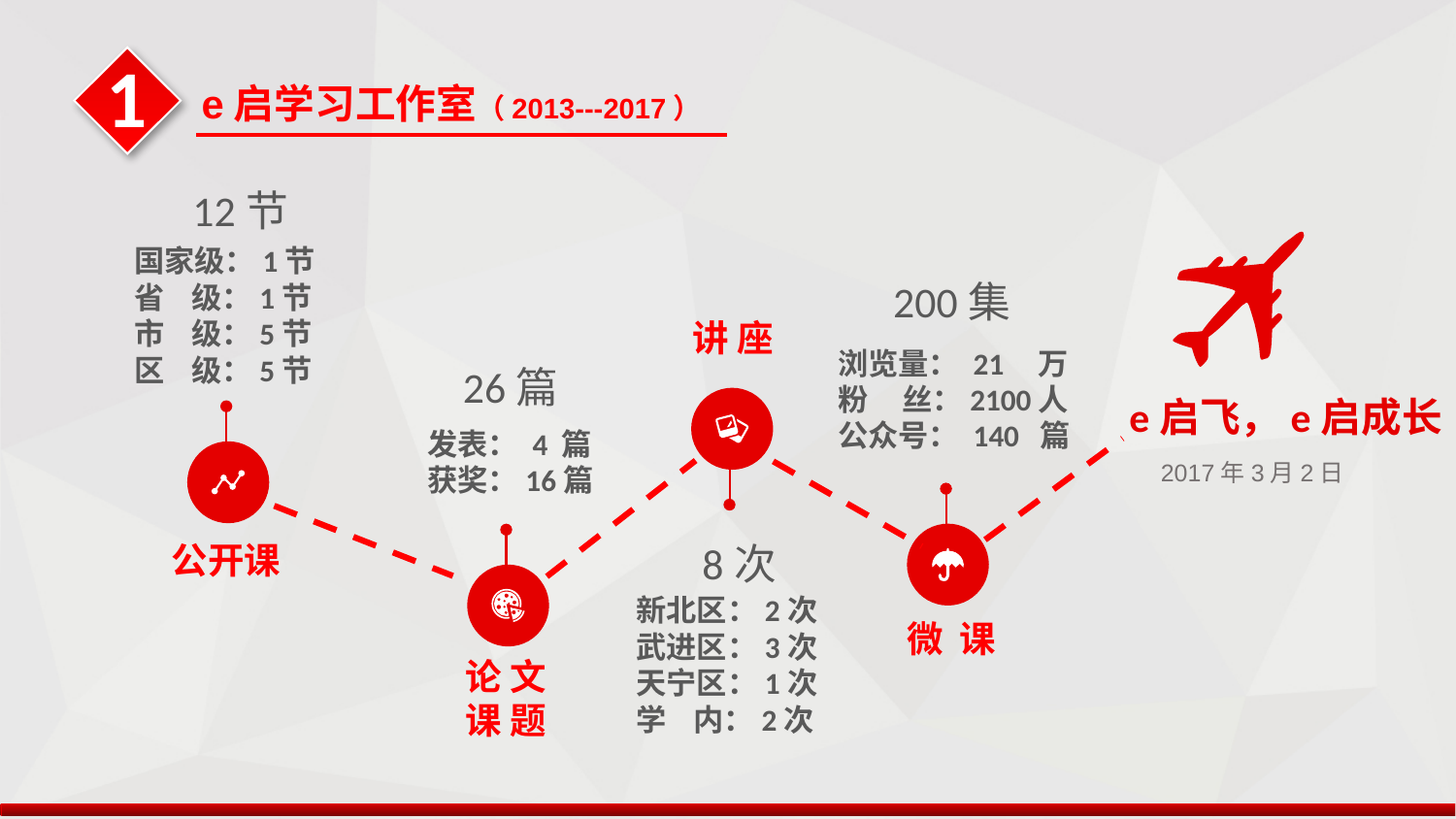

1

e启学习工作室（2013---2017）
12节
国家级：1节
省    级：1节
市    级：5节
区    级：5节

200集
  浏览量： 21    万
  粉     丝：2100人
  公众号： 140  篇

微  课
讲 座

8次
新北区：2次
武进区：3次
天宁区：1次
学    内：2次
26篇
发表： 4 篇
获奖：16篇

论 文
课 题
 e启飞，e启成长
2017年3月2日
公开课